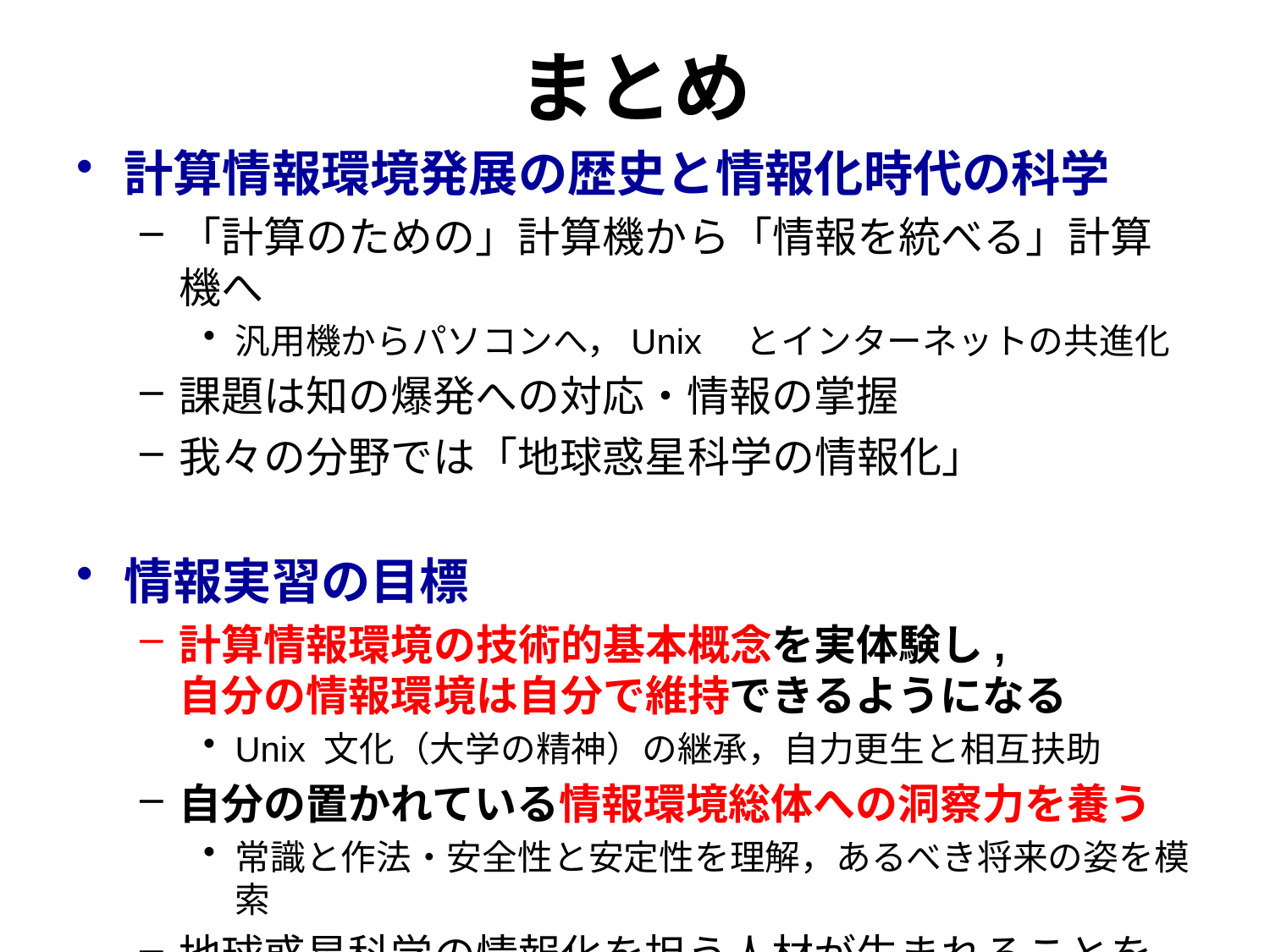

# まとめ
計算情報環境発展の歴史と情報化時代の科学
「計算のための」計算機から「情報を統べる」計算機へ
汎用機からパソコンへ，Unix　とインターネットの共進化
課題は知の爆発への対応・情報の掌握
我々の分野では「地球惑星科学の情報化」
情報実習の目標
計算情報環境の技術的基本概念を実体験し,
自分の情報環境は自分で維持できるようになる
Unix 文化（大学の精神）の継承，自力更生と相互扶助
自分の置かれている情報環境総体への洞察力を養う
常識と作法・安全性と安定性を理解，あるべき将来の姿を模索
地球惑星科学の情報化を担う人材が生まれることを期待